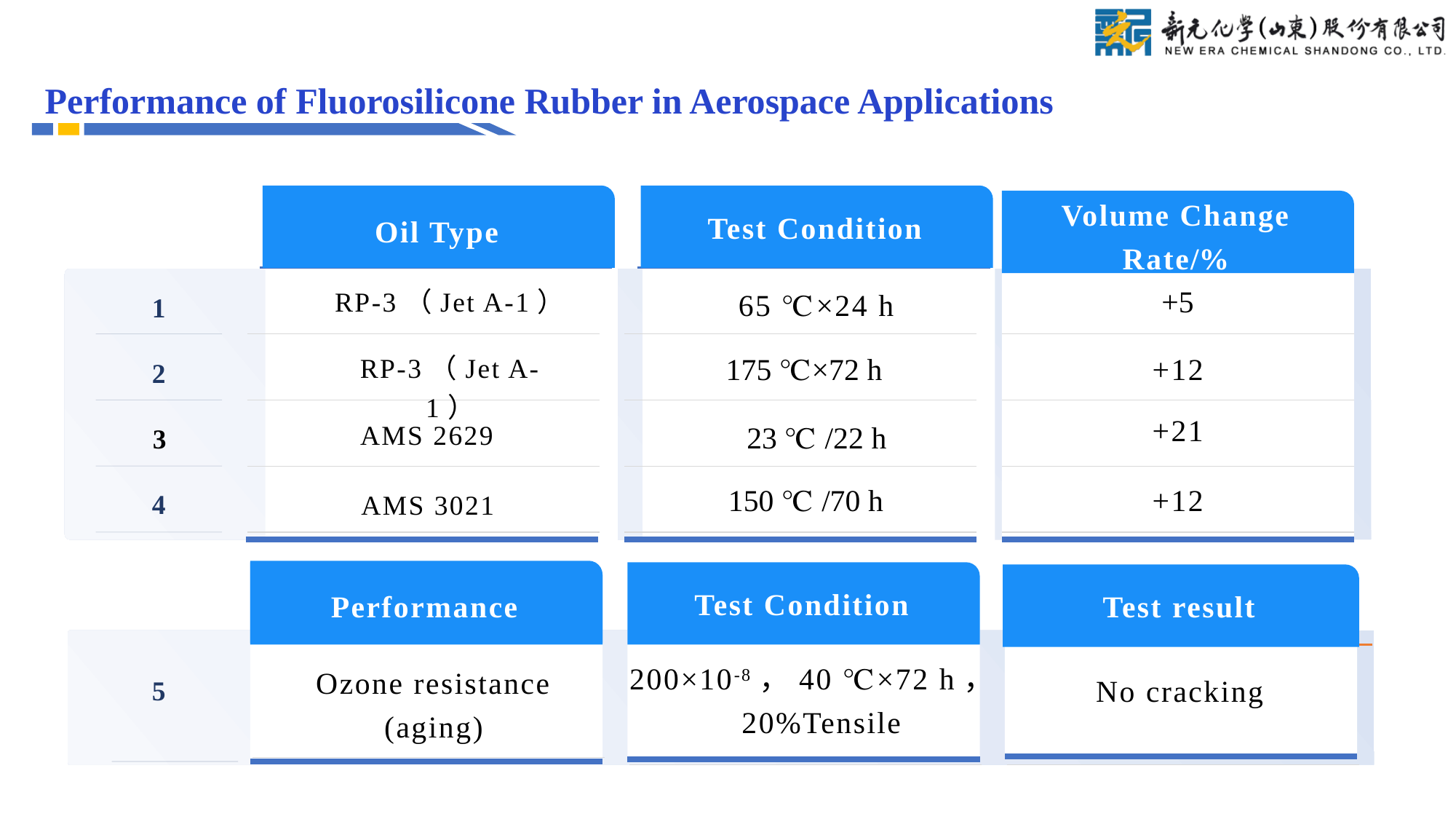

Performance of Fluorosilicone Rubber in Aerospace Applications

Oil Type
Test Condition
Volume Change Rate/%

+5
RP-3（Jet A-1）
RP-3（Jet A-1）
AMS 2629
AMS 3021
65 ℃×24 h
1
2
       3
4
175 ℃×72 h

+12
详情
+21

23 ℃ /22 h
+12
150 ℃ /70 h

详情
Performance

Test Condition
Test result
详情

200×10-8，40 ℃×72 h，   20%Tensile

Ozone resistance (aging)
No cracking
5